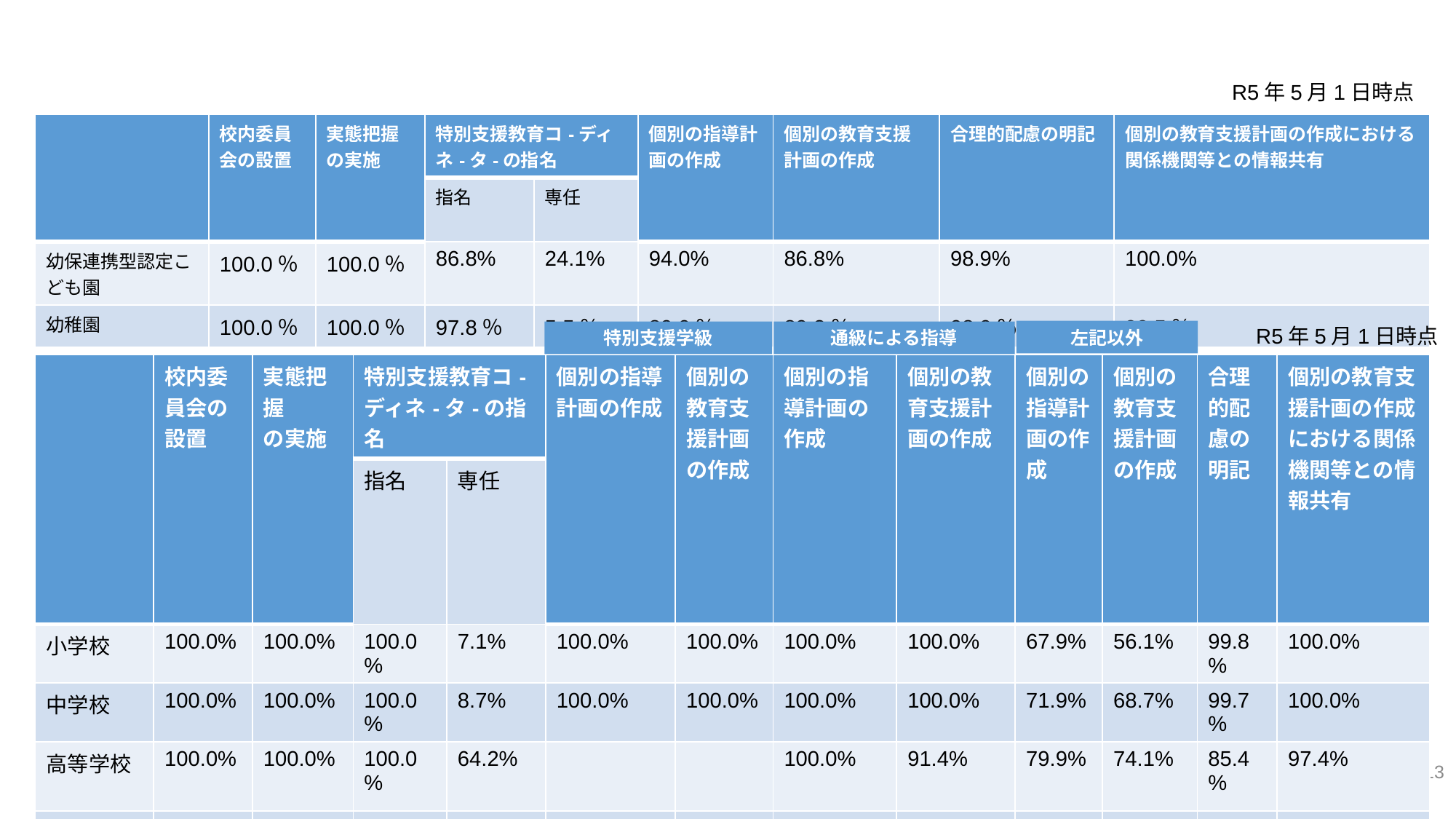

R5年5月1日時点
|  | 校内委員会の設置 | 実態把握 の実施 | 特別支援教育コ-ディネ-タ-の指名 |  | 個別の指導計画の作成 | 個別の教育支援計画の作成 | 合理的配慮の明記 | 個別の教育支援計画の作成における関係機関等との情報共有 |
| --- | --- | --- | --- | --- | --- | --- | --- | --- |
|  |  |  | 指名 | 専任 |  |  |  |  |
| 幼保連携型認定こども園 | 100.0％ | 100.0％ | 86.8% | 24.1% | 94.0% | 86.8% | 98.9% | 100.0% |
| 幼稚園 | 100.0％ | 100.0％ | 97.8％ | 5.5％ | 89.0％ | 89.2％ | 98.9％ | 99.5％ |
R5年5月1日時点
左記以外
通級による指導
特別支援学級
|  | 校内委員会の設置 | 実態把握 の実施 | 特別支援教育コ-ディネ-タ-の指名 |  | 個別の指導計画の作成 | 個別の教育支援計画の作成 | 個別の指導計画の作成 | 個別の教育支援計画の作成 | 個別の指導計画の作成 | 個別の教育支援計画の作成 | 合理的配慮の明記 | 個別の教育支援計画の作成における関係機関等との情報共有 |
| --- | --- | --- | --- | --- | --- | --- | --- | --- | --- | --- | --- | --- |
|  |  |  | 指名 | 専任 |  |  |  |  |  |  |  |  |
| 小学校 | 100.0% | 100.0% | 100.0% | 7.1% | 100.0% | 100.0% | 100.0% | 100.0% | 67.9% | 56.1% | 99.8% | 100.0% |
| 中学校 | 100.0% | 100.0% | 100.0% | 8.7% | 100.0% | 100.0% | 100.0% | 100.0% | 71.9% | 68.7% | 99.7% | 100.0% |
| 高等学校 | 100.0% | 100.0% | 100.0% | 64.2% |  |  | 100.0% | 91.4% | 79.9% | 74.1% | 85.4% | 97.4% |
| 大阪府 | 100% | 100% | 99.1% | 15.2% | 100% | 100% | 100% | 100% | 75.1% | 67.2% | 97.9% | 99.7% |
| 全国 | 99.2% | 99.3% | 99.5% | 17.9% | 100.0% | 99.9% | 99.9% | 99.5% | 88.3% | 83.6% | 93.6% | 97.9% |
13